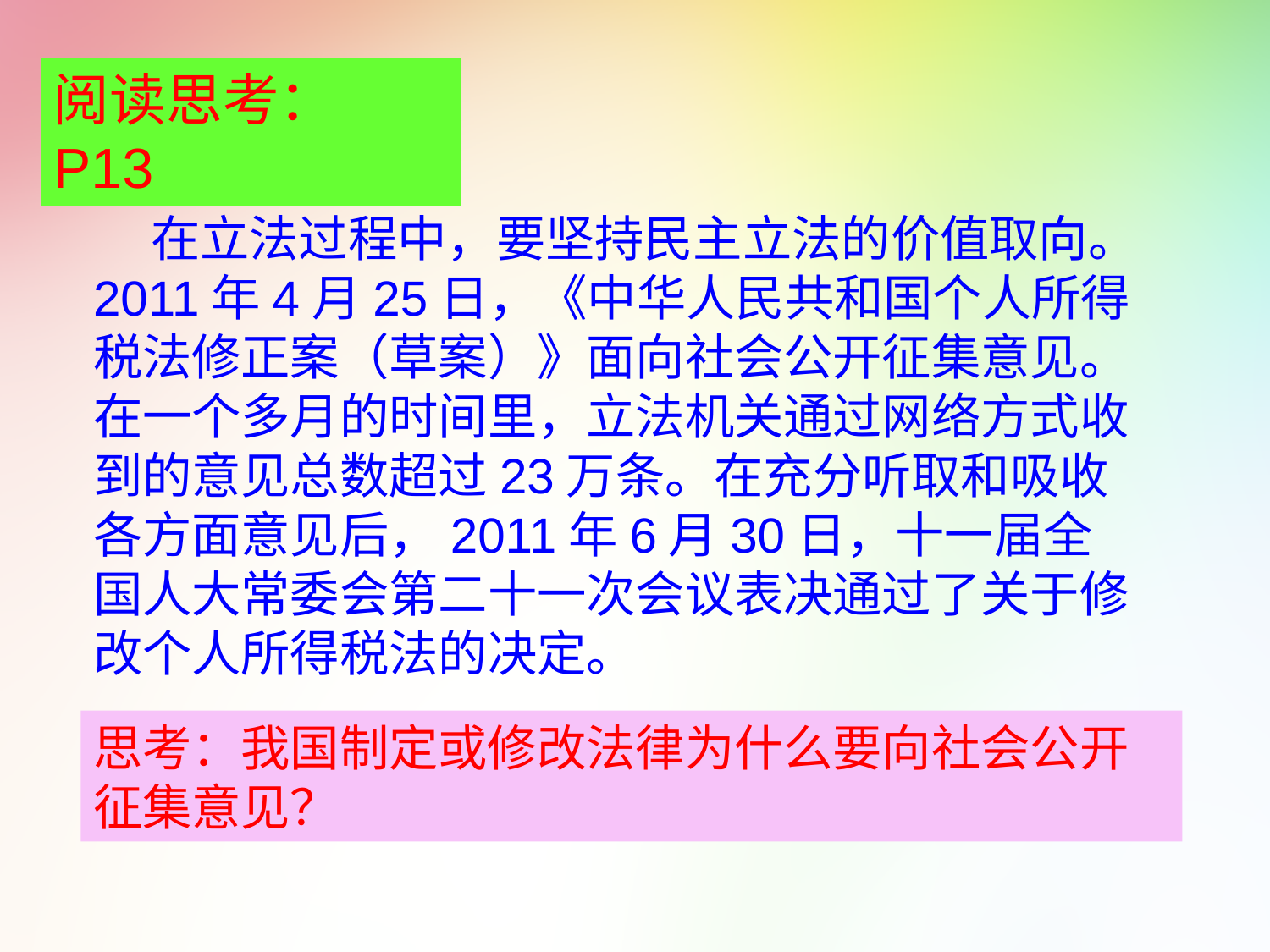

阅读思考：P13
     在立法过程中，要坚持民主立法的价值取向。2011年4月25日，《中华人民共和国个人所得税法修正案（草案）》面向社会公开征集意见。在一个多月的时间里，立法机关通过网络方式收到的意见总数超过23万条。在充分听取和吸收各方面意见后，2011年6月30日，十一届全国人大常委会第二十一次会议表决通过了关于修改个人所得税法的决定。

思考：我国制定或修改法律为什么要向社会公开征集意见？